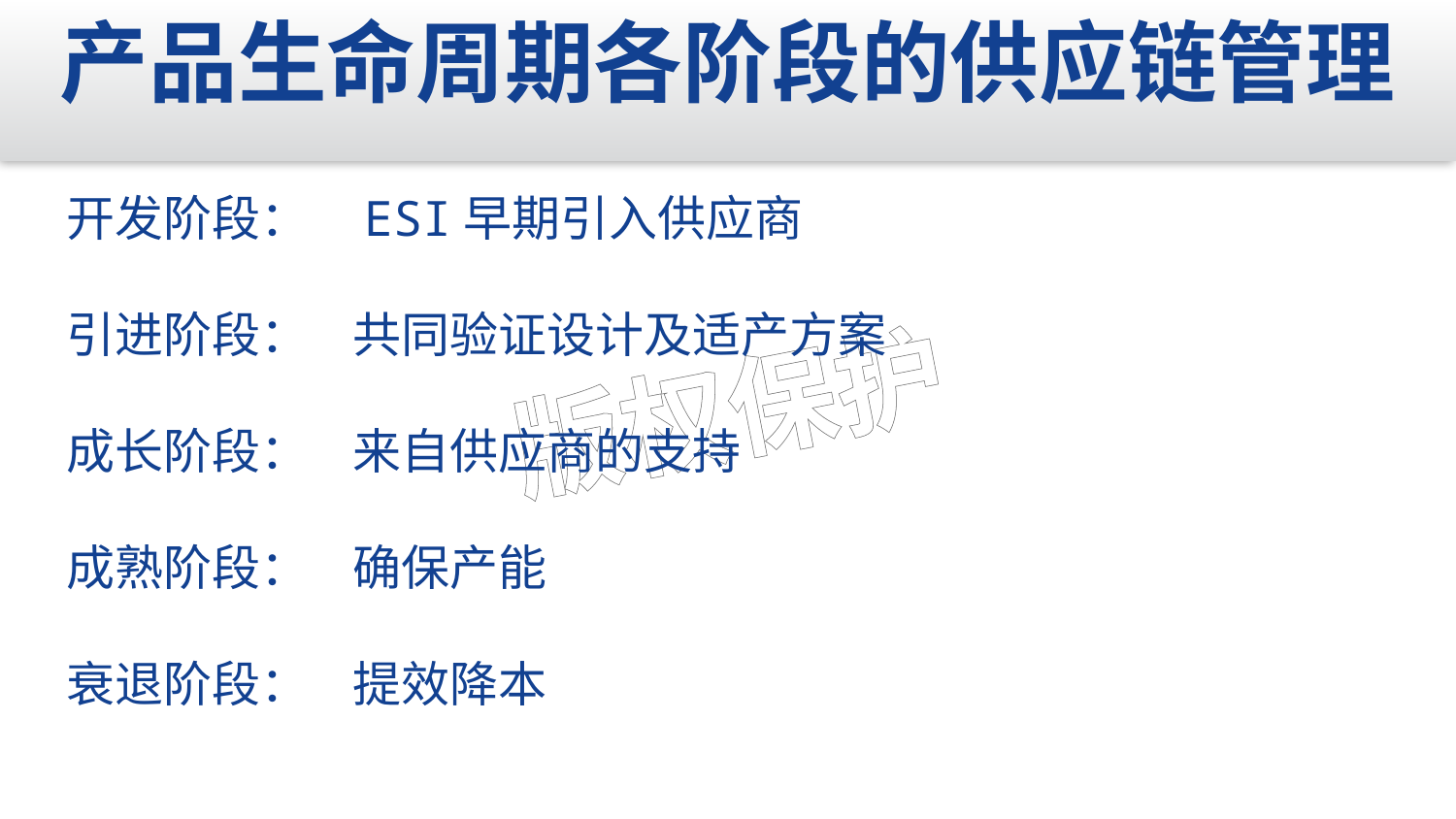

产品生命周期各阶段的供应链管理

开发阶段：    ESI早期引入供应商

引进阶段：    共同验证设计及适产方案

成长阶段：    来自供应商的支持

成熟阶段：    确保产能

衰退阶段：    提效降本